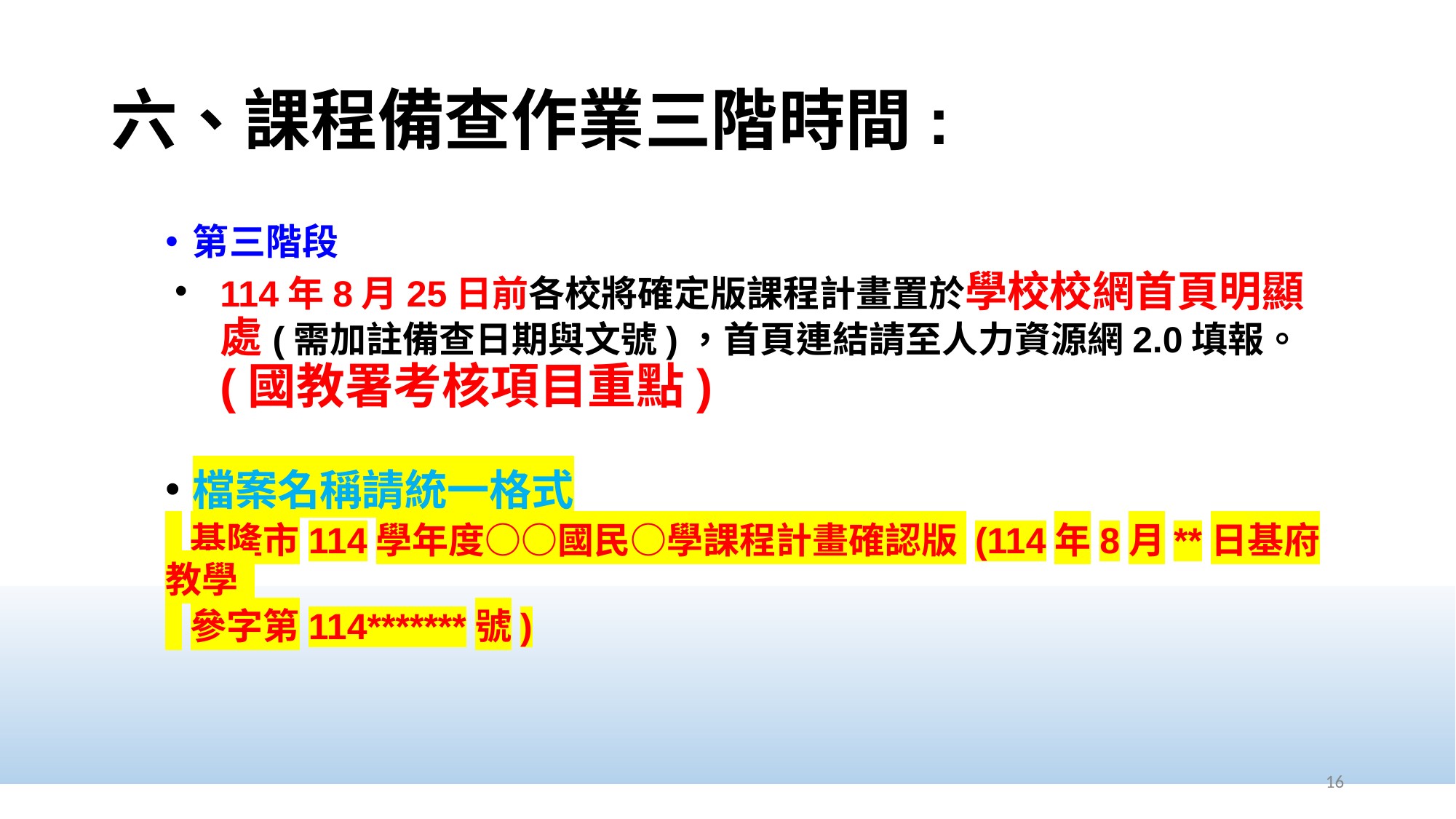

# 六、課程備查作業三階時間:
第三階段
114年8月25日前各校將確定版課程計畫置於學校校網首頁明顯處(需加註備查日期與文號)，首頁連結請至人力資源網2.0填報。(國教署考核項目重點)

檔案名稱請統一格式
  基隆市114學年度○○國民○學課程計畫確認版 (114年8月**日基府教學
  參字第114*******號)

16